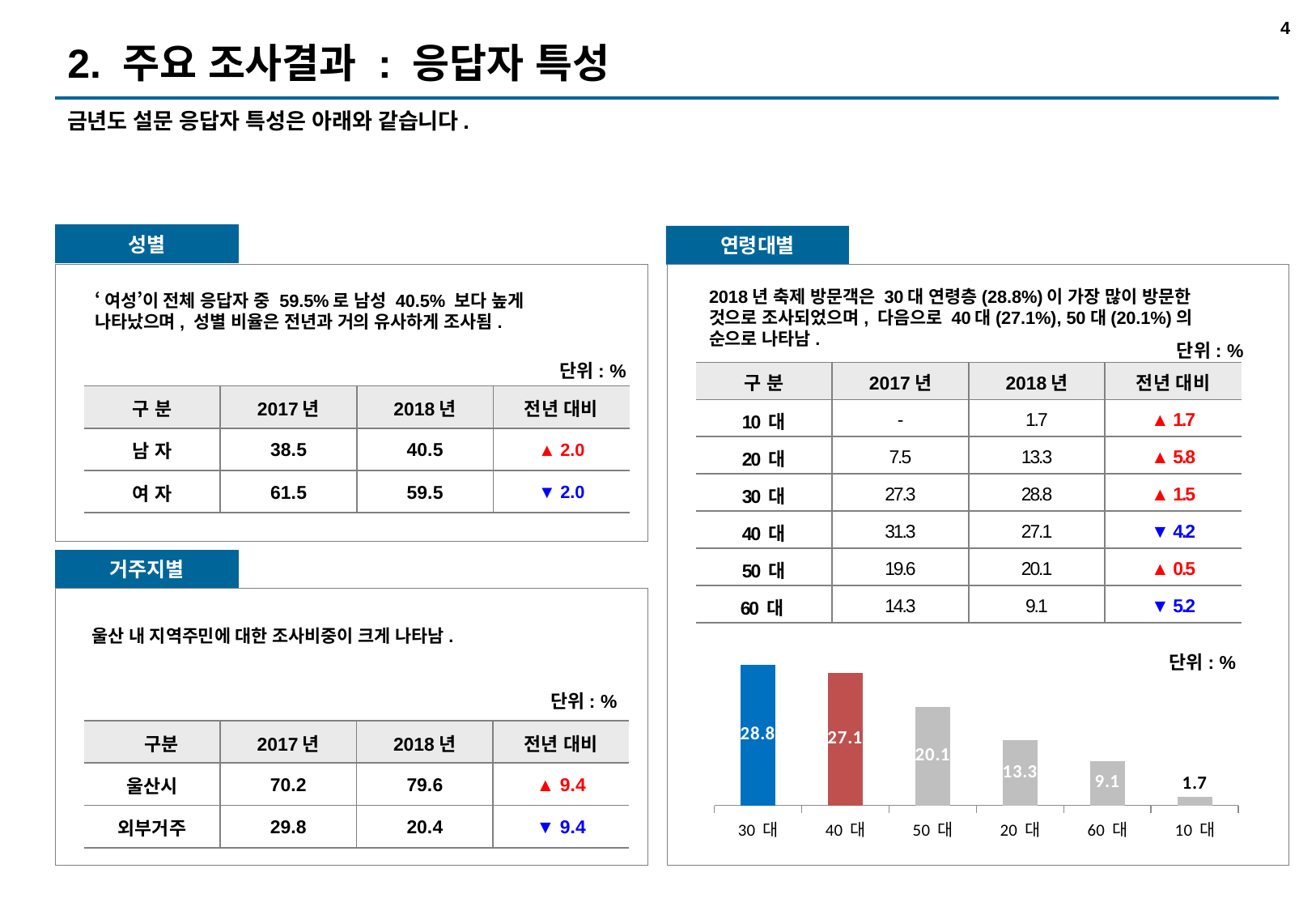

# 2. 주요 조사결과 : 응답자 특성
금년도 설문 응답자 특성은 아래와 같습니다.
성별
연령대별

2018년 축제 방문객은 30대 연령층(28.8%)이 가장 많이 방문한 것으로 조사되었으며, 다음으로 40대(27.1%), 50대(20.1%)의 순으로 나타남.
‘여성’이 전체 응답자 중 59.5%로 남성 40.5% 보다 높게 나타났으며, 성별 비율은 전년과 거의 유사하게 조사됨.
단위: %
단위: %
| 구 분 | 2017년 | 2018년 | 전년 대비 |
| --- | --- | --- | --- |
| 10 대 | - | 1.7 | ▲ 1.7 |
| 20 대 | 7.5 | 13.3 | ▲ 5.8 |
| 30 대 | 27.3 | 28.8 | ▲ 1.5 |
| 40 대 | 31.3 | 27.1 | ▼ 4.2 |
| 50 대 | 19.6 | 20.1 | ▲ 0.5 |
| 60 대 | 14.3 | 9.1 | ▼ 5.2 |

| 구 분 | 2017년 | 2018년 | 전년 대비 |
| --- | --- | --- | --- |
| 남 자 | 38.5 | 40.5 | ▲ 2.0 |
| 여 자 | 61.5 | 59.5 | ▼ 2.0 |

거주지별

울산 내 지역주민에 대한 조사비중이 크게 나타남.

### Chart

| Category |  |
|---|---|
| 30 대 | 28.8 |
| 40 대 | 27.1 |
| 50 대 | 20.1 |
| 20 대 | 13.3 |
| 60 대 | 9.1 |
| 10 대 | 1.7000000000000002 |
단위: %
단위: %
| 구분 | 2017년 | 2018년 | 전년 대비 |
| --- | --- | --- | --- |
| 울산시 | 70.2 | 79.6 | ▲ 9.4 |
| 외부거주 | 29.8 | 20.4 | ▼ 9.4 |